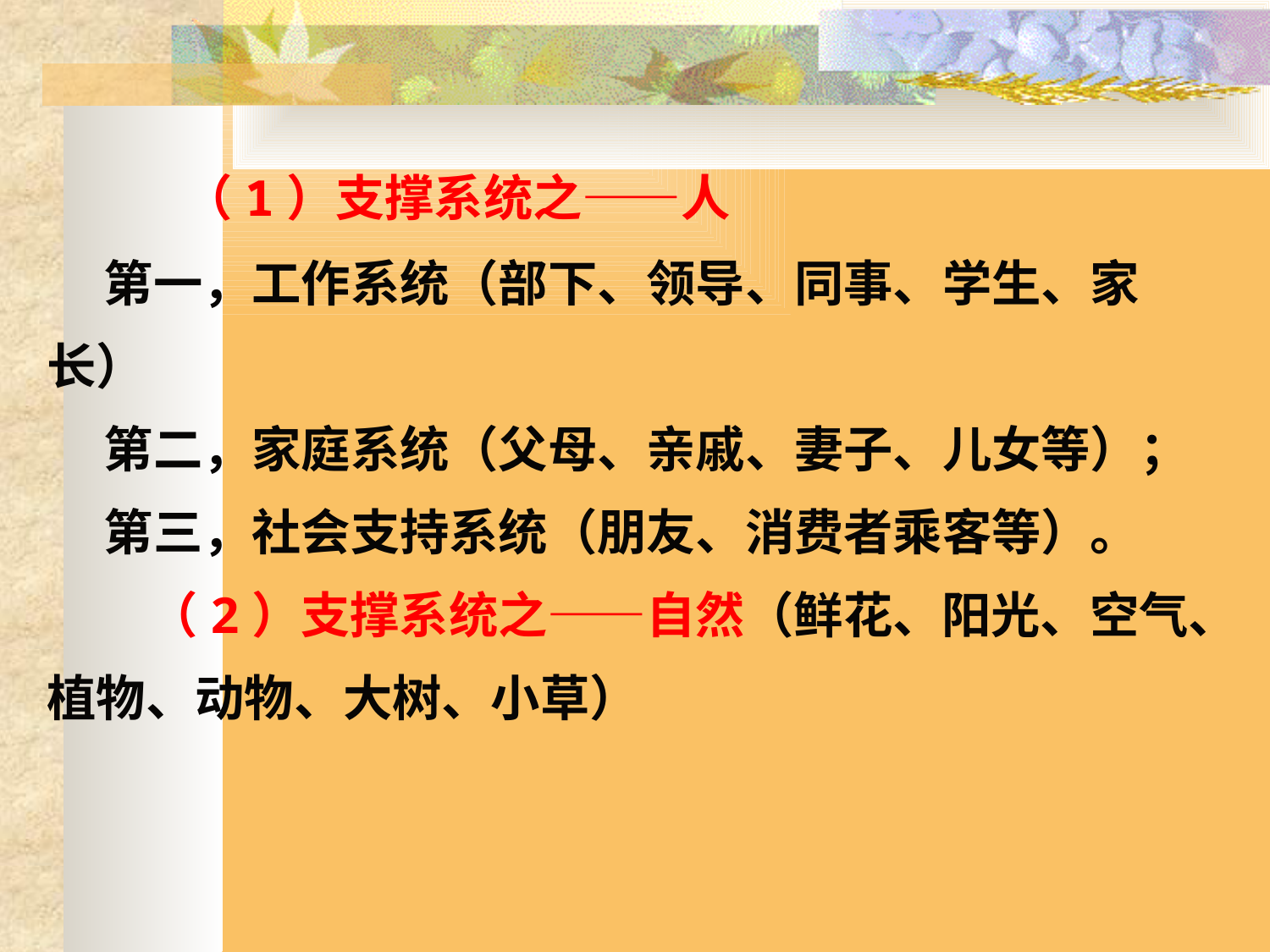

（1）支撑系统之——人
    第一，工作系统（部下、领导、同事、学生、家长）
    第二，家庭系统（父母、亲戚、妻子、儿女等）；
    第三，社会支持系统（朋友、消费者乘客等）。
        （2）支撑系统之——自然（鲜花、阳光、空气、植物、动物、大树、小草）